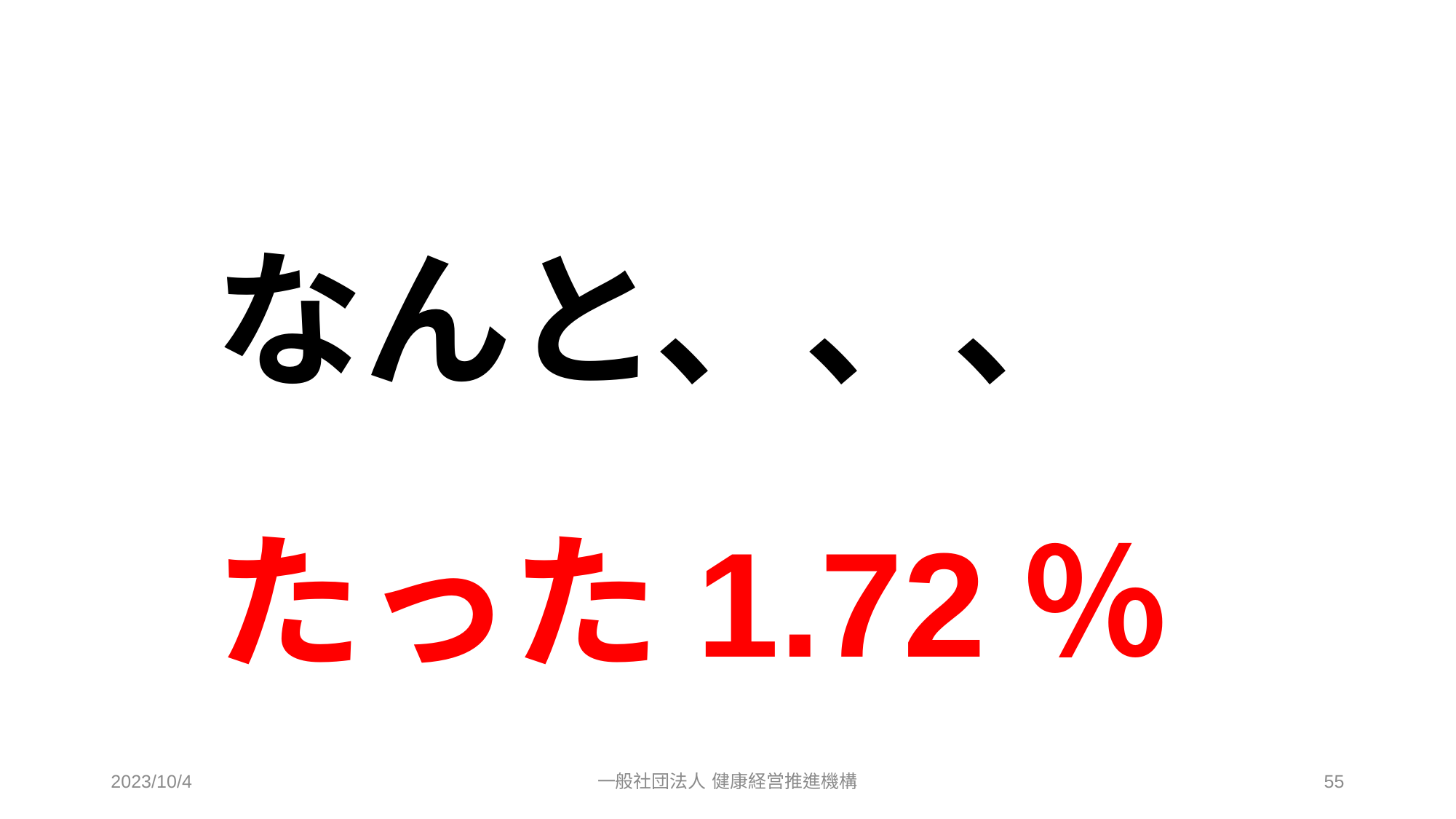

#
　なんと、、、
　たった1.72％
2023/10/4
一般社団法人 健康経営推進機構
55